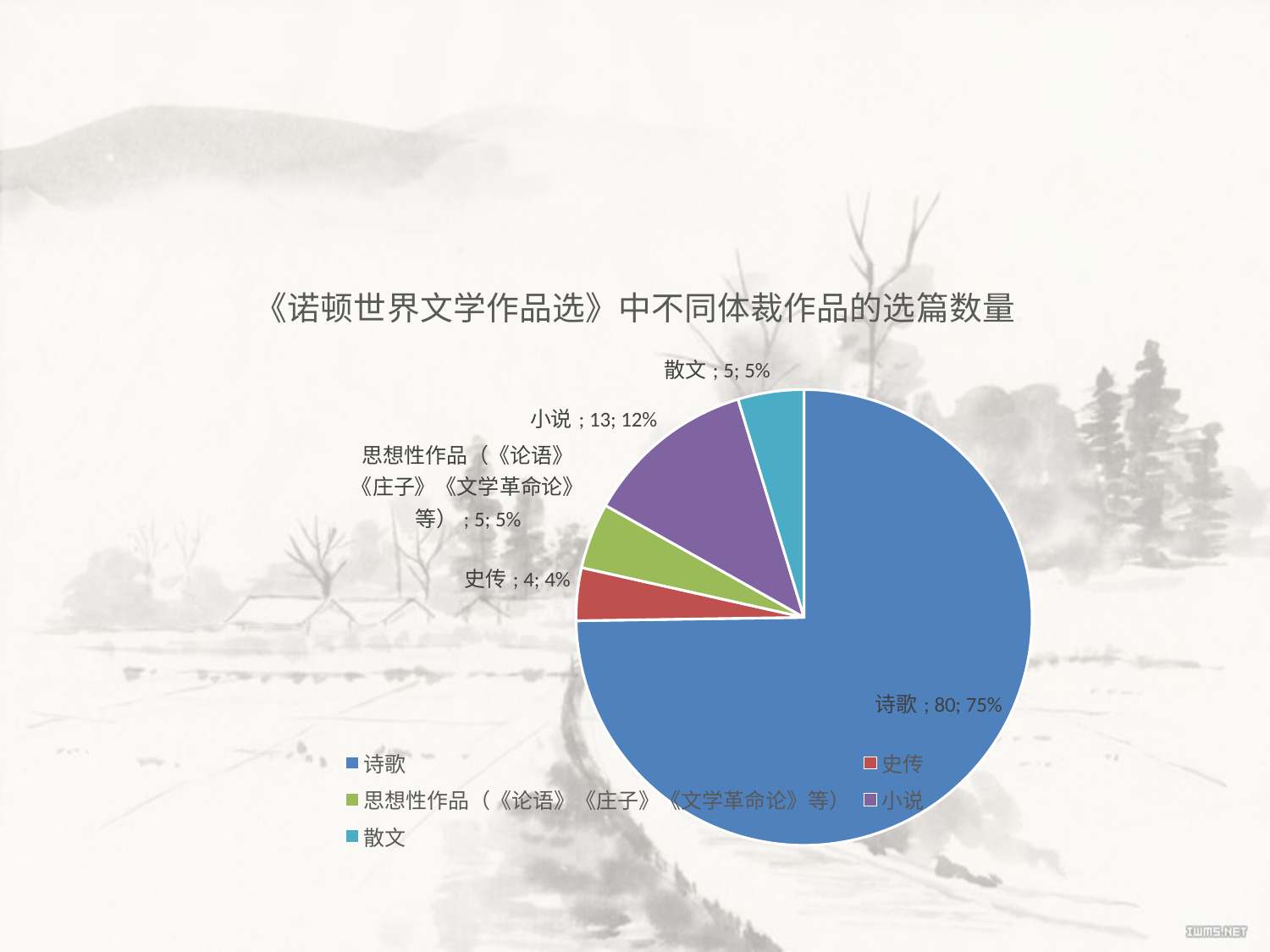

#

### Chart: 《诺顿世界文学作品选》中不同体裁作品的选篇数量

| Category | 《诺顿世界文学作品选》中不同 |
|---|---|
| 诗歌 | 80.0 |
| 史传 | 4.0 |
| 思想性作品（《论语》《庄子》《文学革命论》等） | 5.0 |
| 小说 | 13.0 |
| 散文 | 5.0 |